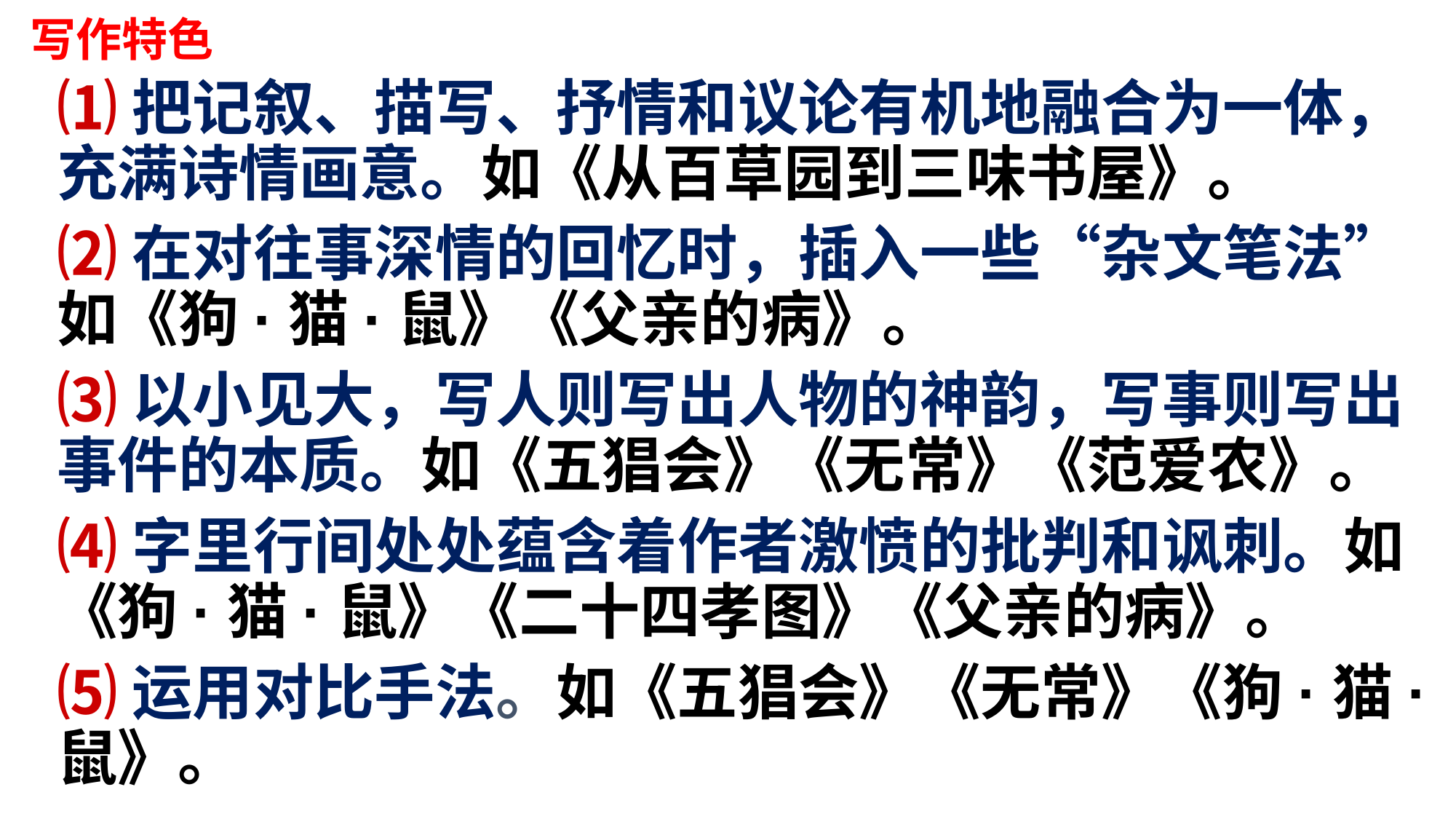

# 写作特色
⑴把记叙、描写、抒情和议论有机地融合为一体，充满诗情画意。如《从百草园到三味书屋》。
⑵在对往事深情的回忆时，插入一些“杂文笔法”如《狗·猫·鼠》《父亲的病》。
⑶以小见大，写人则写出人物的神韵，写事则写出事件的本质。如《五猖会》《无常》《范爱农》。
⑷字里行间处处蕴含着作者激愤的批判和讽刺。如《狗·猫·鼠》《二十四孝图》《父亲的病》。
⑸运用对比手法。如《五猖会》《无常》《狗·猫·鼠》。